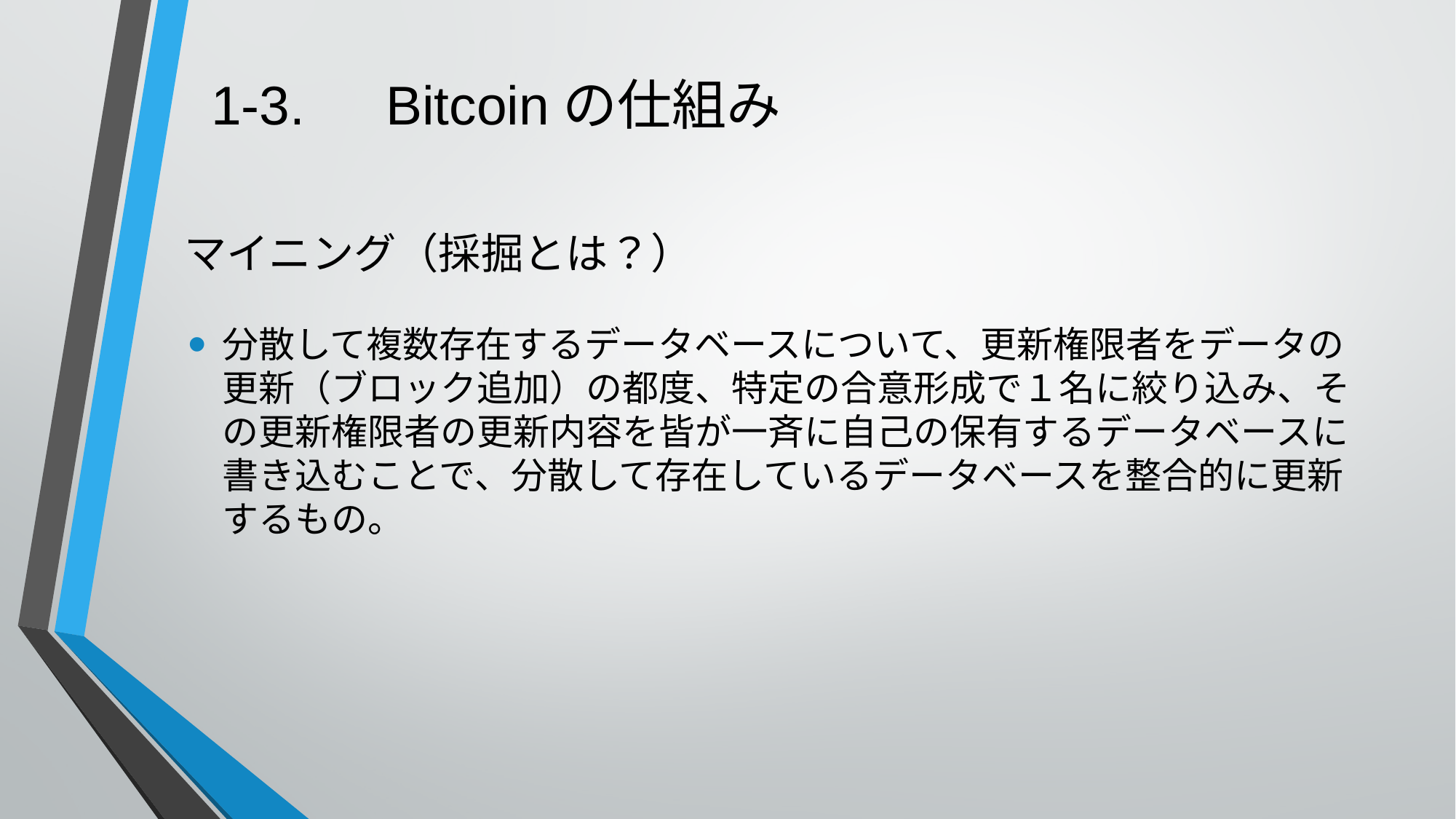

1-3.　Bitcoinの仕組み
分散して複数存在するデータベースについて、更新権限者をデータの更新（ブロック追加）の都度、特定の合意形成で１名に絞り込み、その更新権限者の更新内容を皆が一斉に自己の保有するデータベースに書き込むことで、分散して存在しているデータベースを整合的に更新するもの。
# マイニング（採掘とは？）